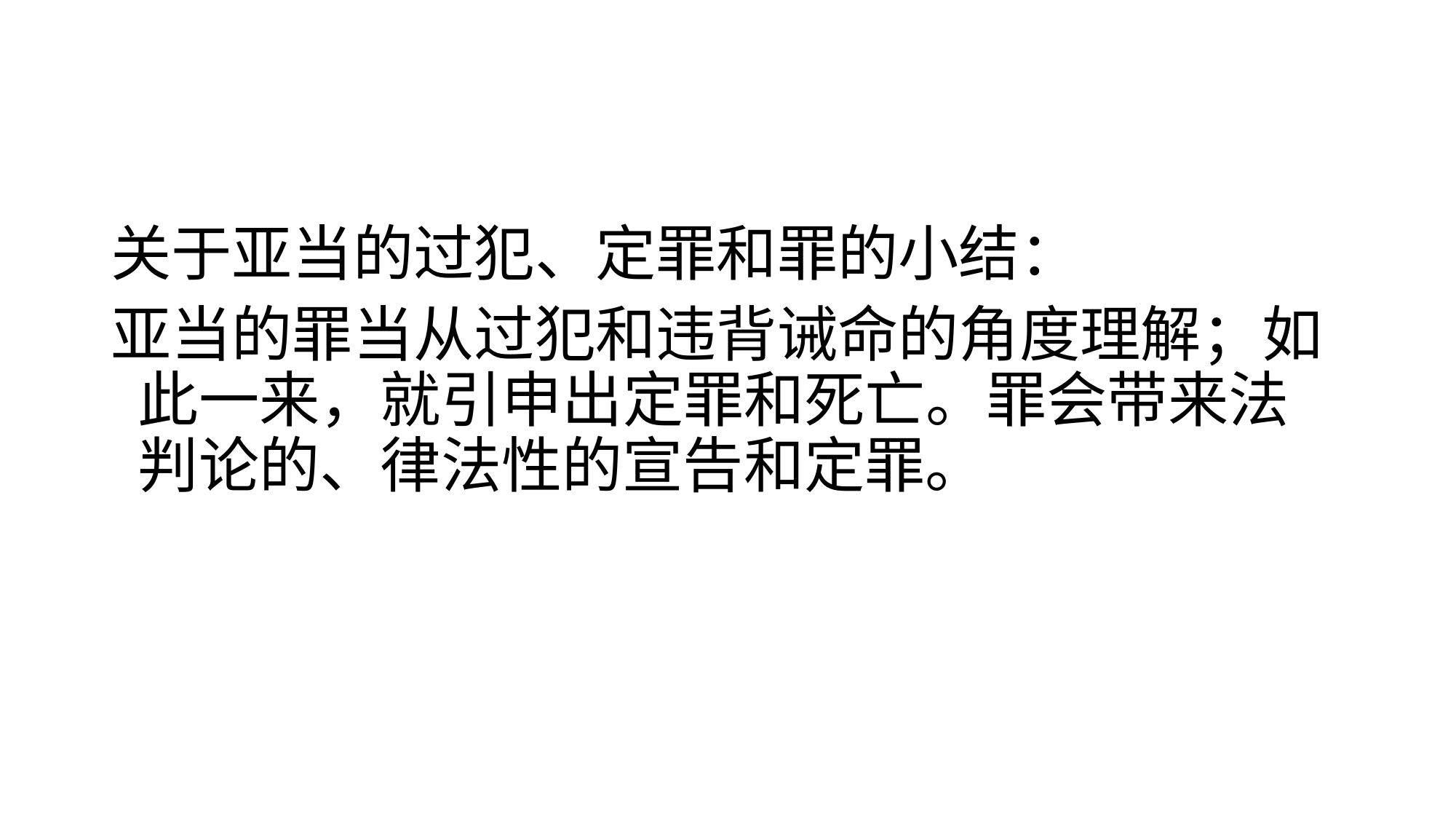

#
关于亚当的过犯、定罪和罪的小结：
亚当的罪当从过犯和违背诫命的角度理解；如此一来，就引申出定罪和死亡。罪会带来法判论的、律法性的宣告和定罪。